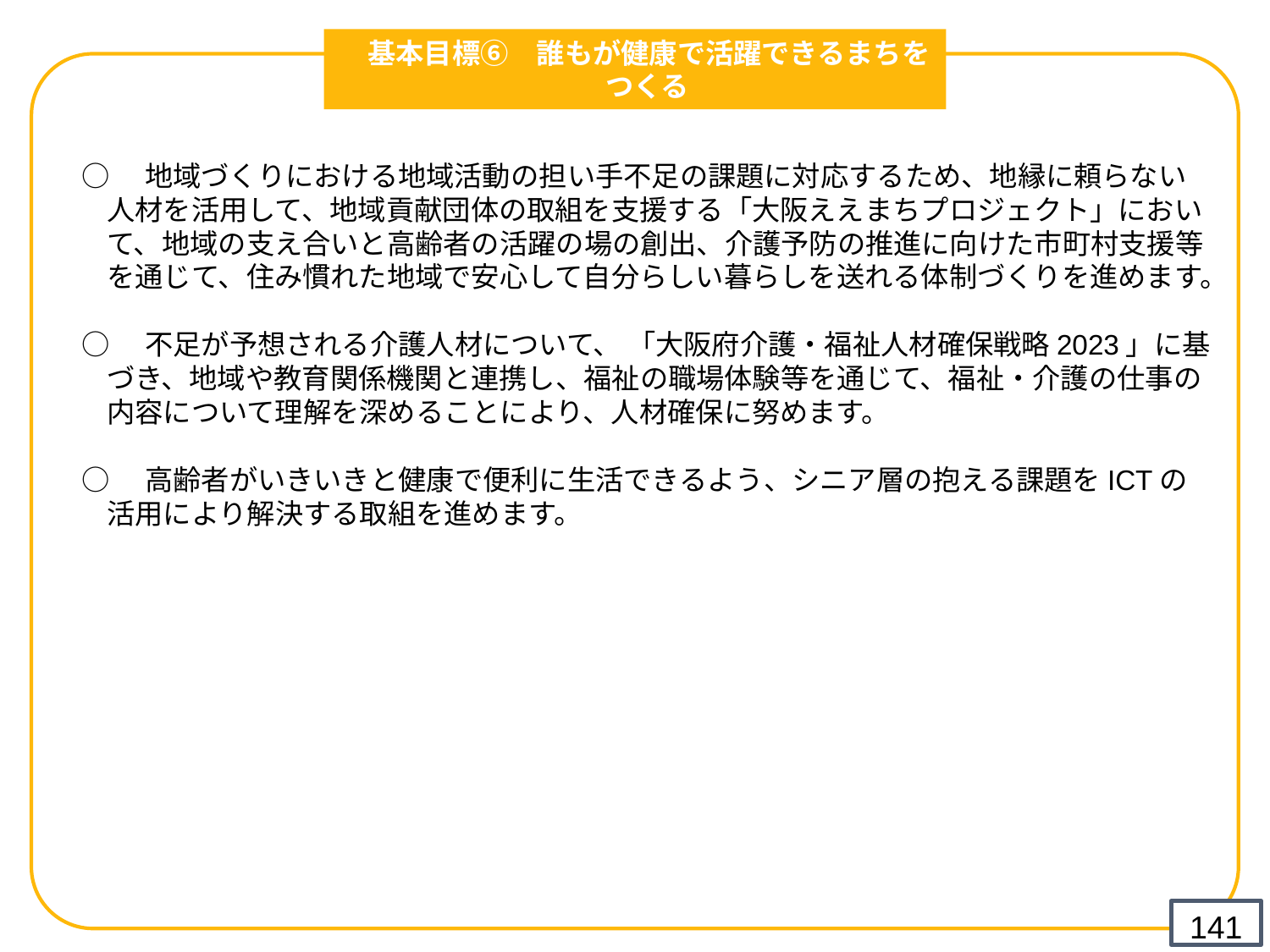

基本目標⑥　誰もが健康で活躍できるまちをつくる

○　地域づくりにおける地域活動の担い手不足の課題に対応するため、地縁に頼らない人材を活用して、地域貢献団体の取組を支援する「大阪ええまちプロジェクト」において、地域の支え合いと高齢者の活躍の場の創出、介護予防の推進に向けた市町村支援等を通じて、住み慣れた地域で安心して自分らしい暮らしを送れる体制づくりを進めます。

○　不足が予想される介護人材について、 「大阪府介護・福祉人材確保戦略2023」に基づき、地域や教育関係機関と連携し、福祉の職場体験等を通じて、福祉・介護の仕事の内容について理解を深めることにより、人材確保に努めます。

○　高齢者がいきいきと健康で便利に生活できるよう、シニア層の抱える課題をICTの活用により解決する取組を進めます。

141